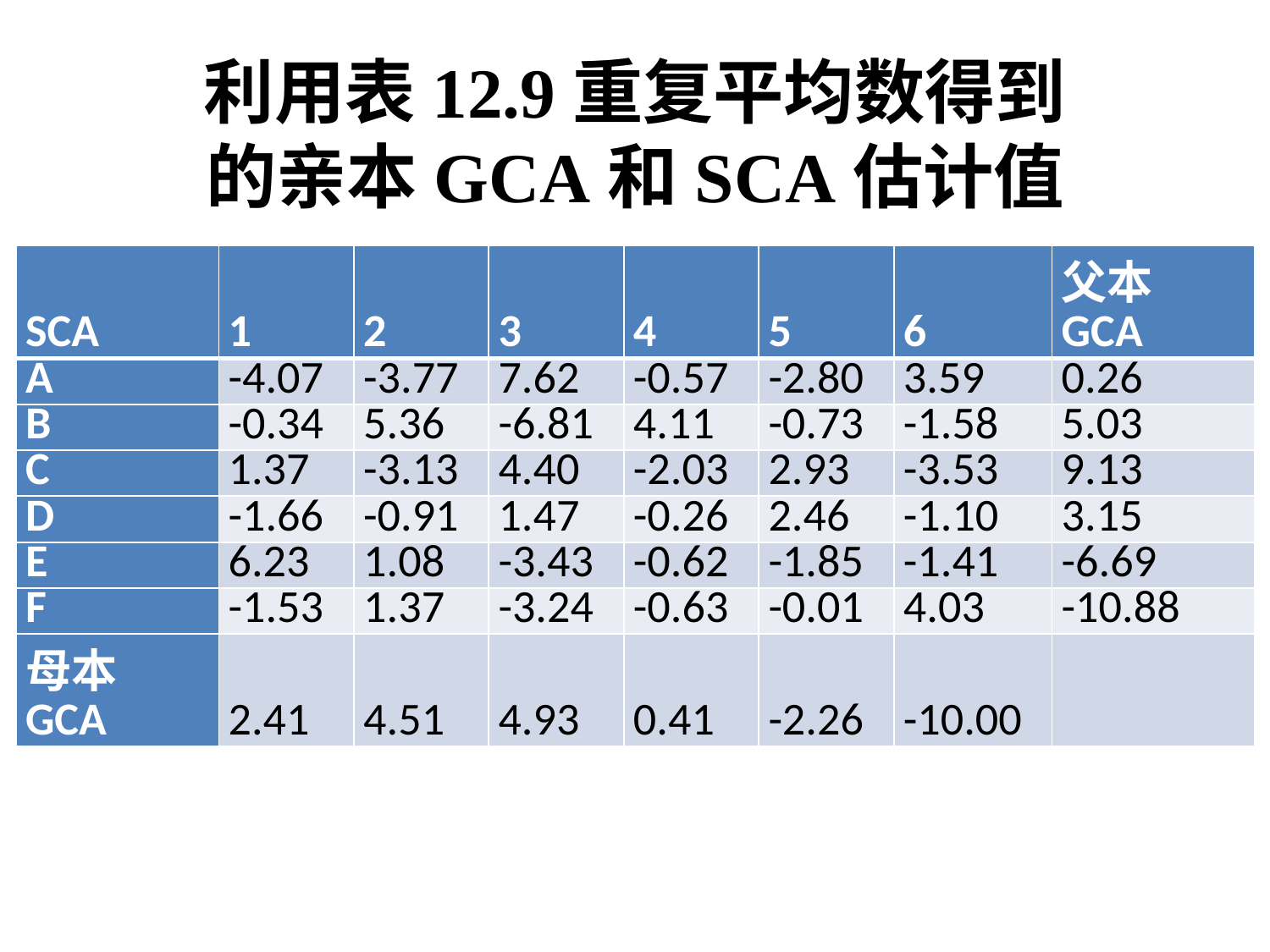

# 利用表12.9重复平均数得到的亲本GCA和SCA估计值
| SCA | 1 | 2 | 3 | 4 | 5 | 6 | 父本GCA |
| --- | --- | --- | --- | --- | --- | --- | --- |
| A | -4.07 | -3.77 | 7.62 | -0.57 | -2.80 | 3.59 | 0.26 |
| B | -0.34 | 5.36 | -6.81 | 4.11 | -0.73 | -1.58 | 5.03 |
| C | 1.37 | -3.13 | 4.40 | -2.03 | 2.93 | -3.53 | 9.13 |
| D | -1.66 | -0.91 | 1.47 | -0.26 | 2.46 | -1.10 | 3.15 |
| E | 6.23 | 1.08 | -3.43 | -0.62 | -1.85 | -1.41 | -6.69 |
| F | -1.53 | 1.37 | -3.24 | -0.63 | -0.01 | 4.03 | -10.88 |
| 母本GCA | 2.41 | 4.51 | 4.93 | 0.41 | -2.26 | -10.00 |  |